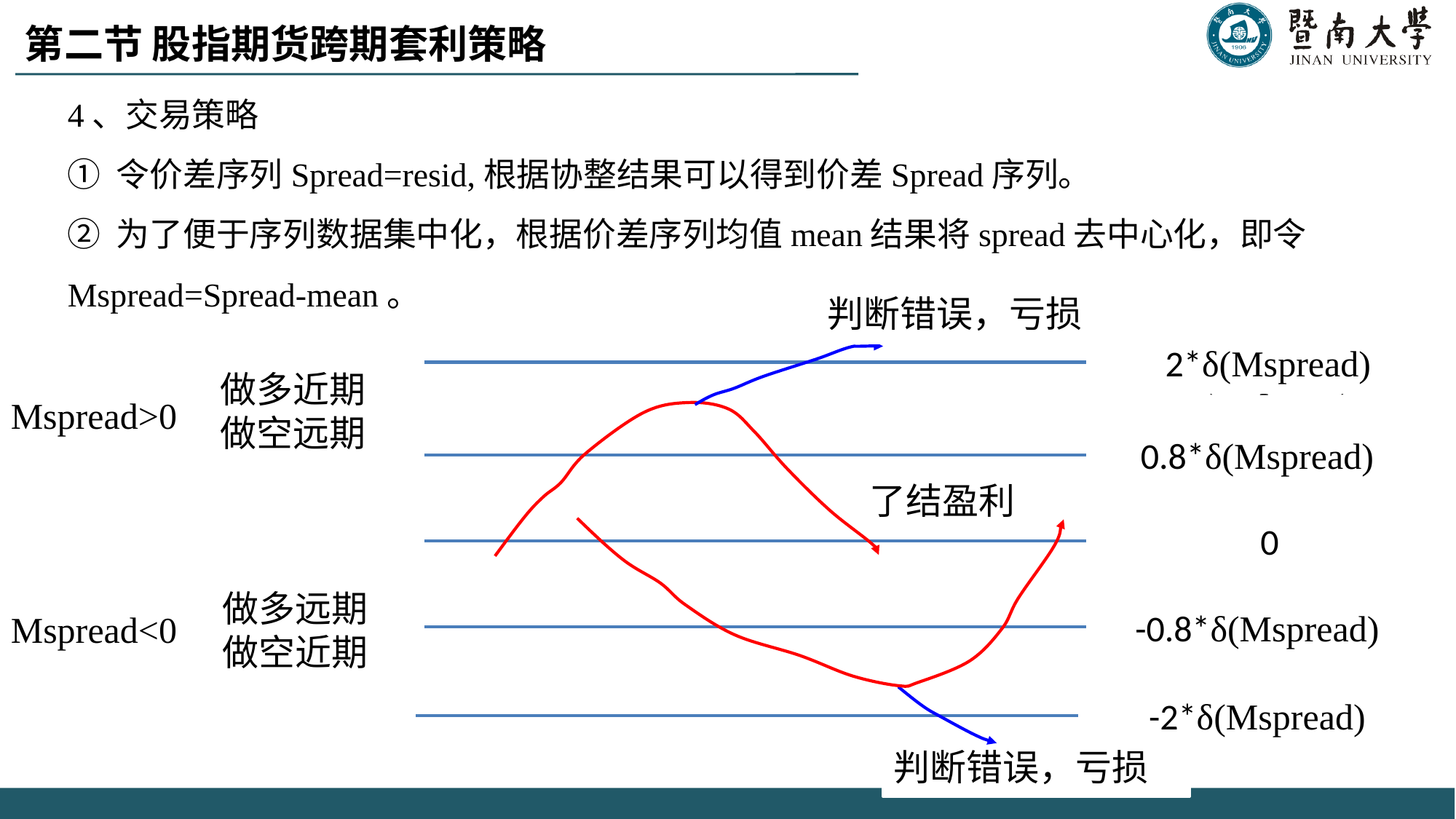

第二节 股指期货跨期套利策略
4、交易策略
① 令价差序列Spread=resid,根据协整结果可以得到价差Spread序列。
② 为了便于序列数据集中化，根据价差序列均值mean结果将spread去中心化，即令Mspread=Spread-mean。
判断错误，亏损
2*δ(Mspread)
2*δ(Mspread)

做多近期
做空远期
Mspread>0

0.8*δ(Mspread)
了结盈利
0

-0.8*δ(Mspread)
Mspread<0
做多远期
做空近期
-2*δ(Mspread)

判断错误，亏损